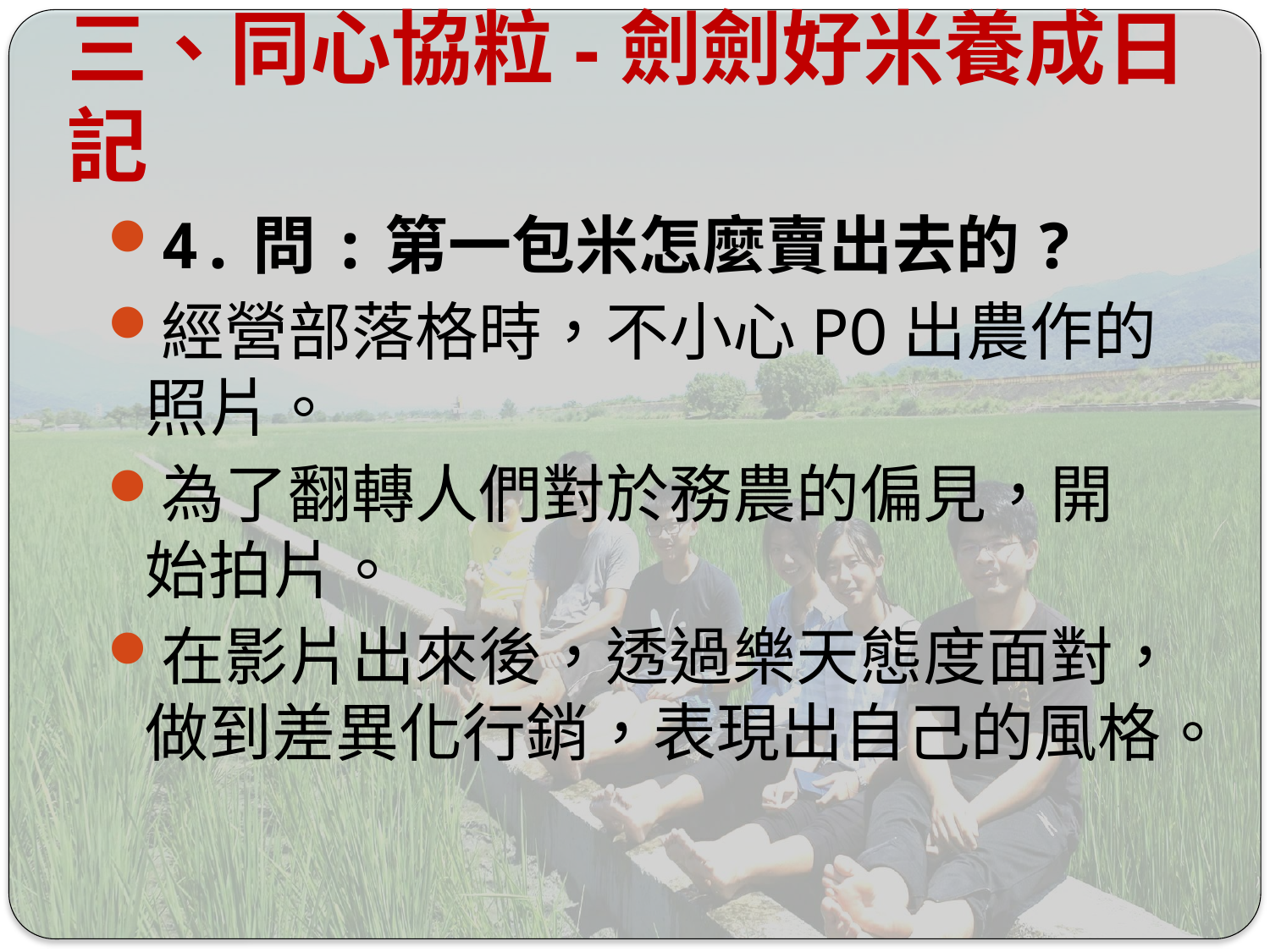

# 三、同心協粒-劍劍好米養成日記
4.問:第一包米怎麼賣出去的?
經營部落格時，不小心PO出農作的照片。
為了翻轉人們對於務農的偏見，開始拍片。
在影片出來後，透過樂天態度面對，做到差異化行銷，表現出自己的風格。